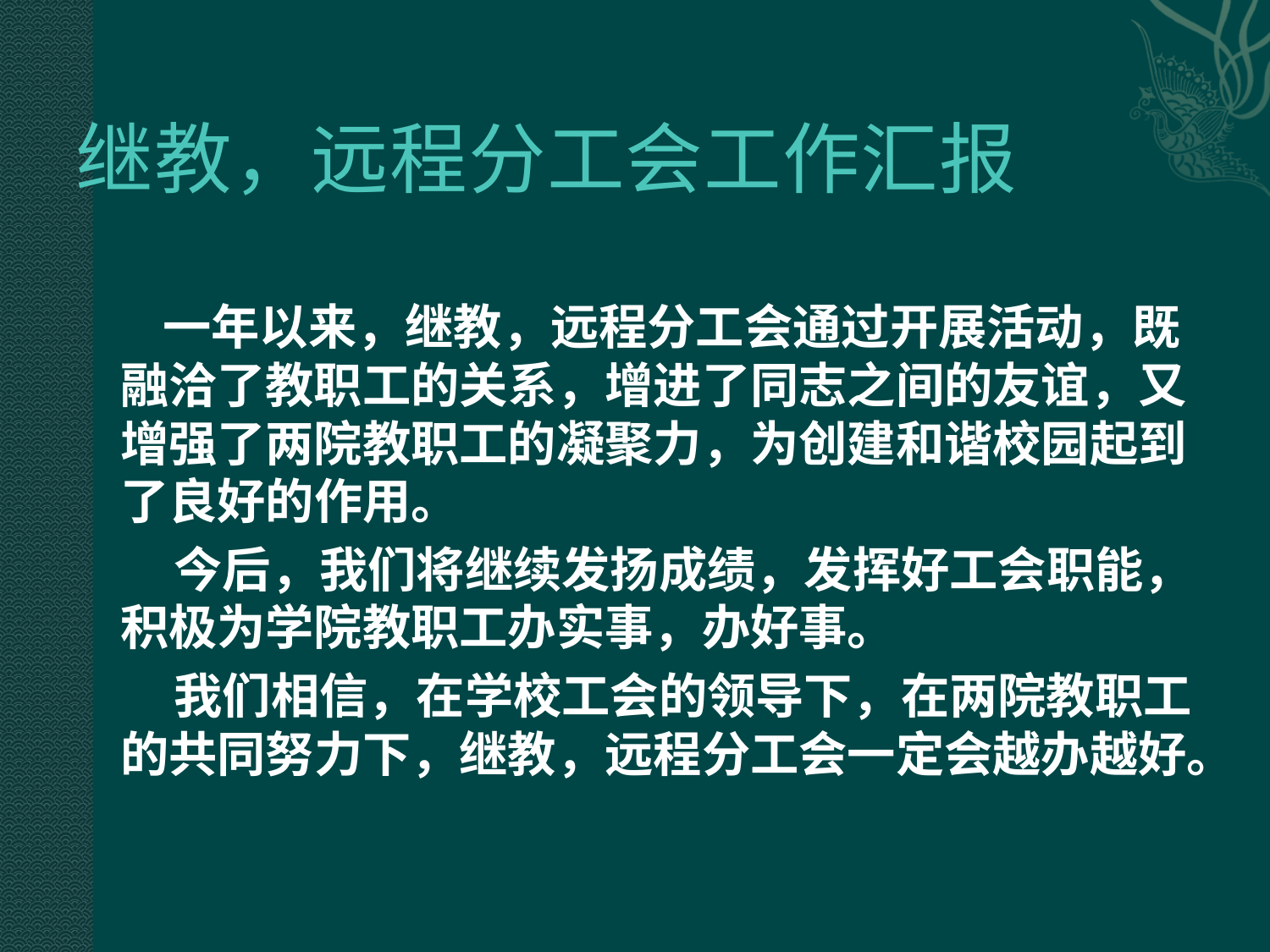

# 继教，远程分工会工作汇报

       一年以来，继教，远程分工会通过开展活动，既融洽了教职工的关系，增进了同志之间的友谊，又增强了两院教职工的凝聚力，为创建和谐校园起到了良好的作用。
        今后，我们将继续发扬成绩，发挥好工会职能，积极为学院教职工办实事，办好事。
        我们相信，在学校工会的领导下，在两院教职工的共同努力下，继教，远程分工会一定会越办越好。